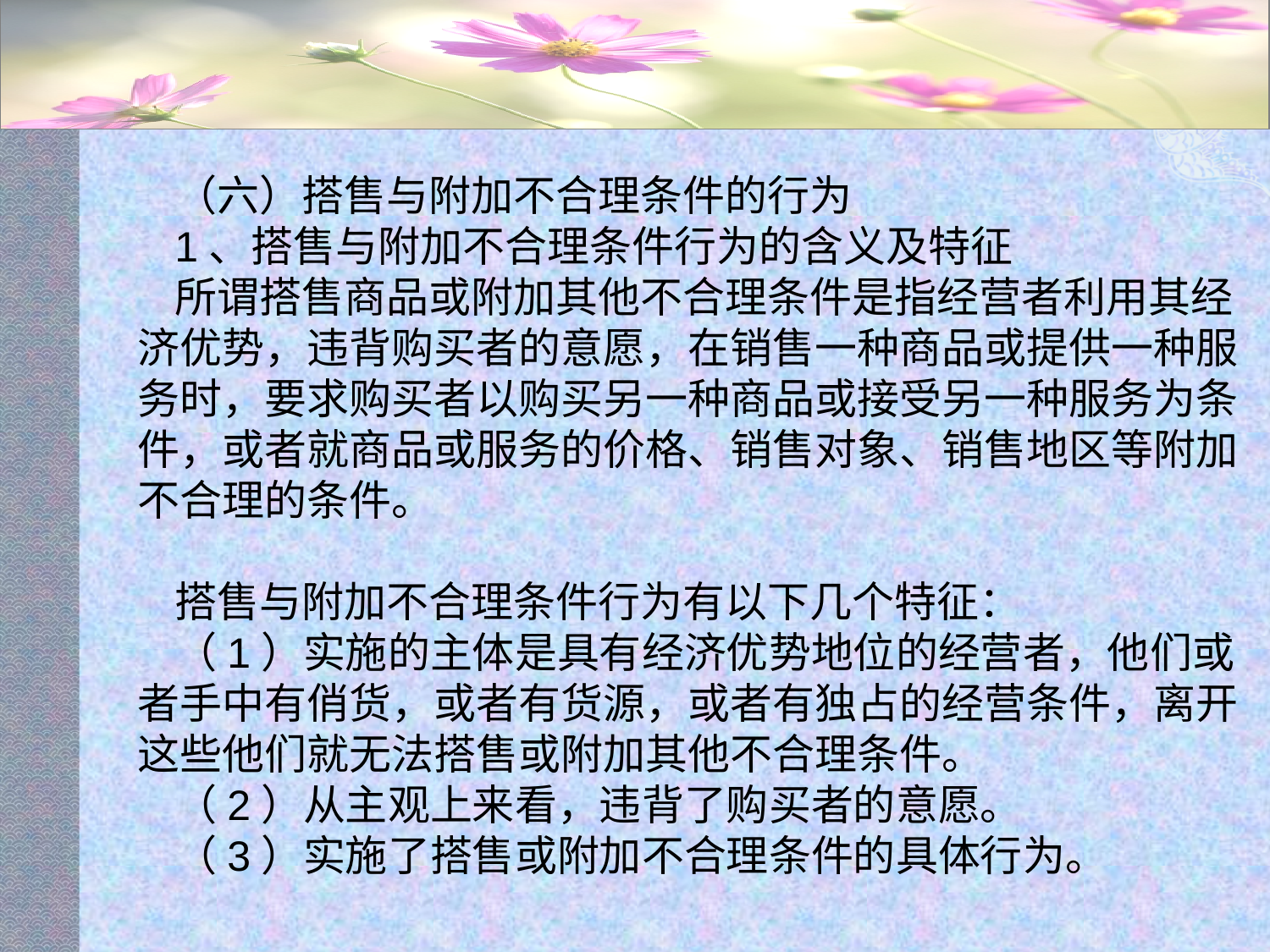

#
（六）搭售与附加不合理条件的行为
1、搭售与附加不合理条件行为的含义及特征
所谓搭售商品或附加其他不合理条件是指经营者利用其经济优势，违背购买者的意愿，在销售一种商品或提供一种服务时，要求购买者以购买另一种商品或接受另一种服务为条件，或者就商品或服务的价格、销售对象、销售地区等附加不合理的条件。

搭售与附加不合理条件行为有以下几个特征：
（1）实施的主体是具有经济优势地位的经营者，他们或者手中有俏货，或者有货源，或者有独占的经营条件，离开这些他们就无法搭售或附加其他不合理条件。
（2）从主观上来看，违背了购买者的意愿。
（3）实施了搭售或附加不合理条件的具体行为。